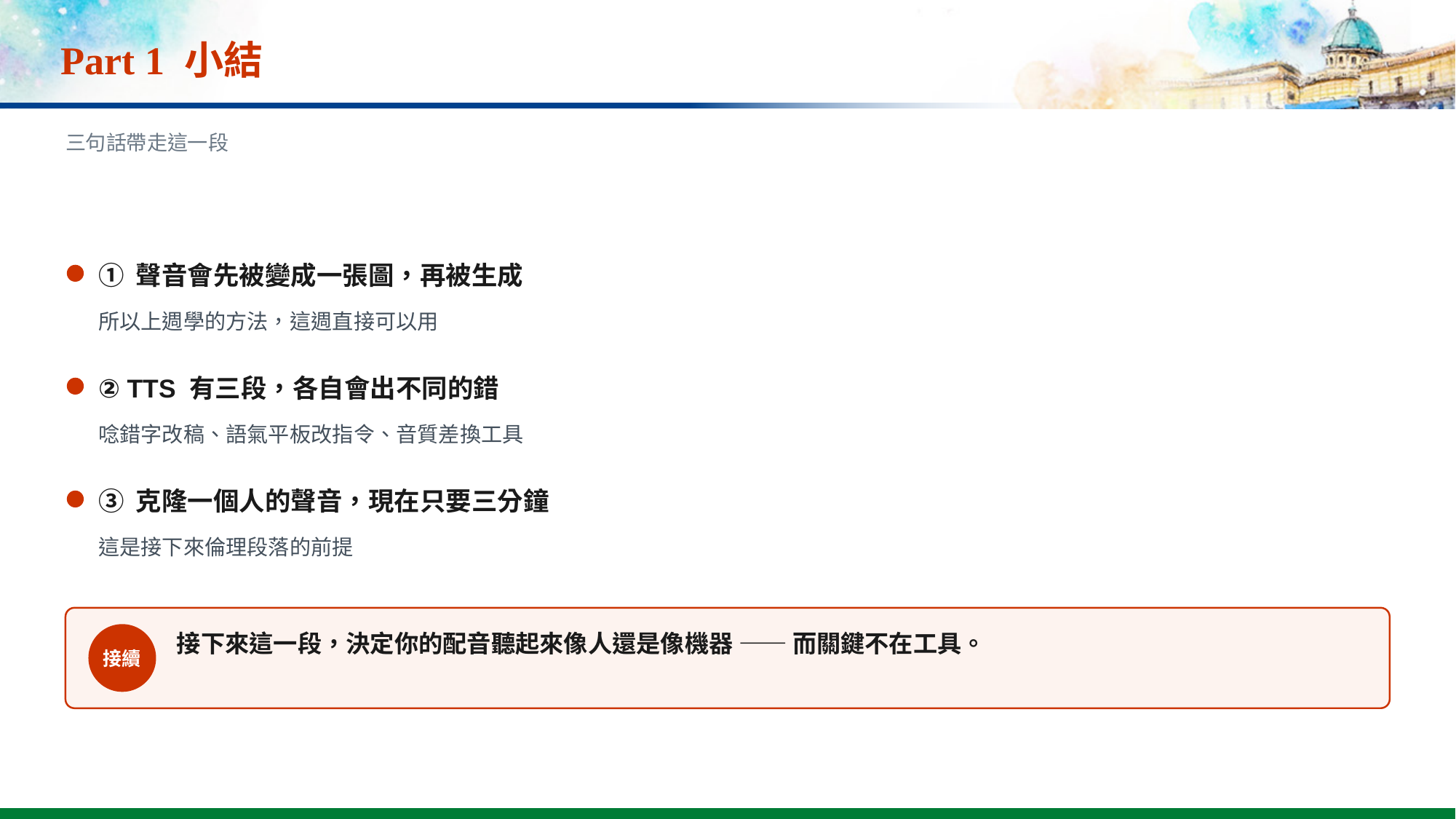

# Part 1 小結
三句話帶走這一段
① 聲音會先被變成一張圖，再被生成

所以上週學的方法，這週直接可以用
② TTS 有三段，各自會出不同的錯

唸錯字改稿、語氣平板改指令、音質差換工具
③ 克隆一個人的聲音，現在只要三分鐘

這是接下來倫理段落的前提

接下來這一段，決定你的配音聽起來像人還是像機器 —— 而關鍵不在工具。
接續